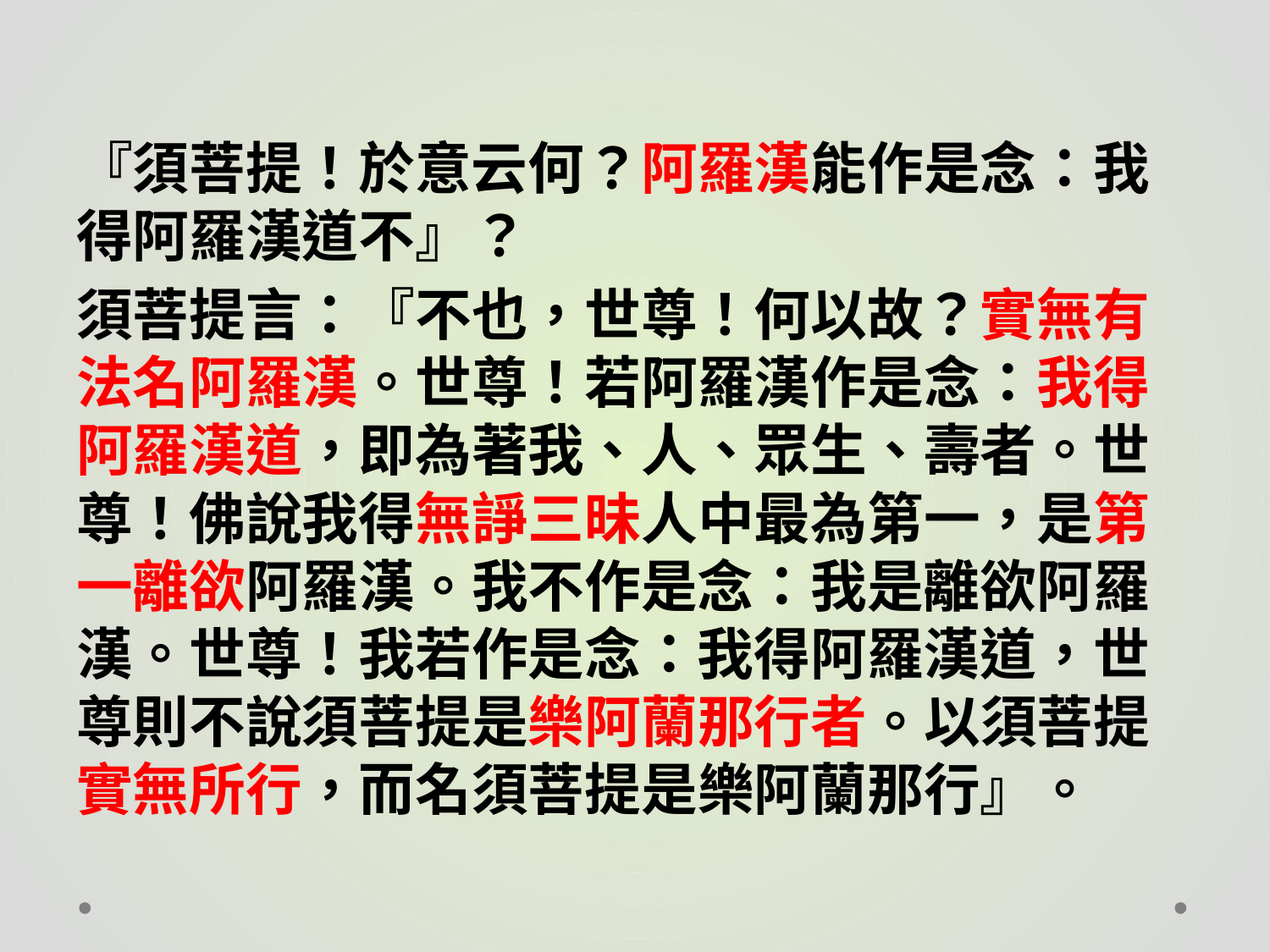

『須菩提！於意云何？阿羅漢能作是念：我得阿羅漢道不』？
須菩提言：『不也，世尊！何以故？實無有法名阿羅漢。世尊！若阿羅漢作是念：我得阿羅漢道，即為著我、人、眾生、壽者。世尊！佛說我得無諍三昧人中最為第一，是第一離欲阿羅漢。我不作是念：我是離欲阿羅漢。世尊！我若作是念：我得阿羅漢道，世尊則不說須菩提是樂阿蘭那行者。以須菩提實無所行，而名須菩提是樂阿蘭那行』。